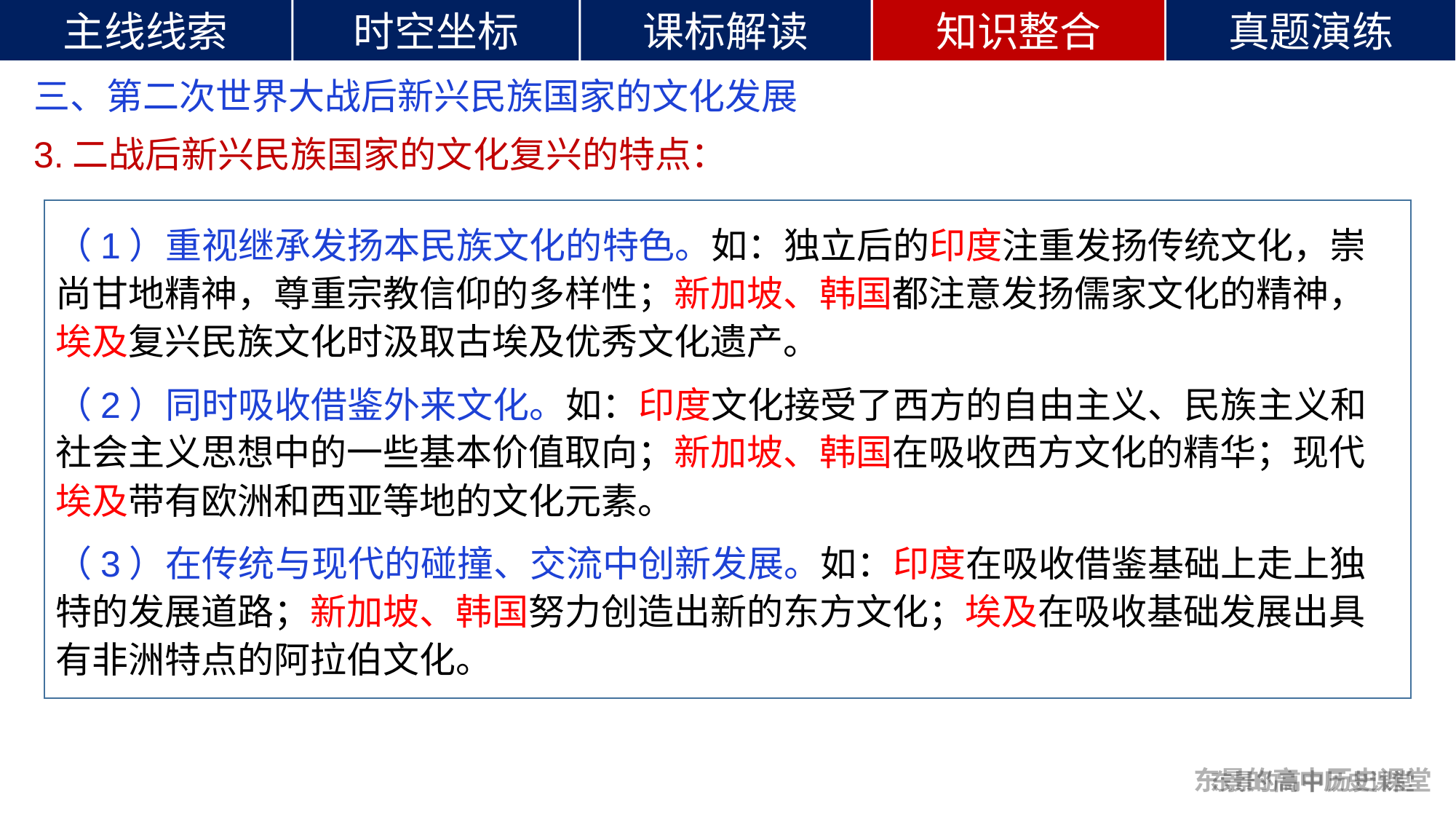

三、第二次世界大战后新兴民族国家的文化发展
3.二战后新兴民族国家的文化复兴的特点：
（1）重视继承发扬本民族文化的特色。如：独立后的印度注重发扬传统文化，崇尚甘地精神，尊重宗教信仰的多样性；新加坡、韩国都注意发扬儒家文化的精神，埃及复兴民族文化时汲取古埃及优秀文化遗产。
（2）同时吸收借鉴外来文化。如：印度文化接受了西方的自由主义、民族主义和社会主义思想中的一些基本价值取向；新加坡、韩国在吸收西方文化的精华；现代埃及带有欧洲和西亚等地的文化元素。
（3）在传统与现代的碰撞、交流中创新发展。如：印度在吸收借鉴基础上走上独特的发展道路；新加坡、韩国努力创造出新的东方文化；埃及在吸收基础发展出具有非洲特点的阿拉伯文化。